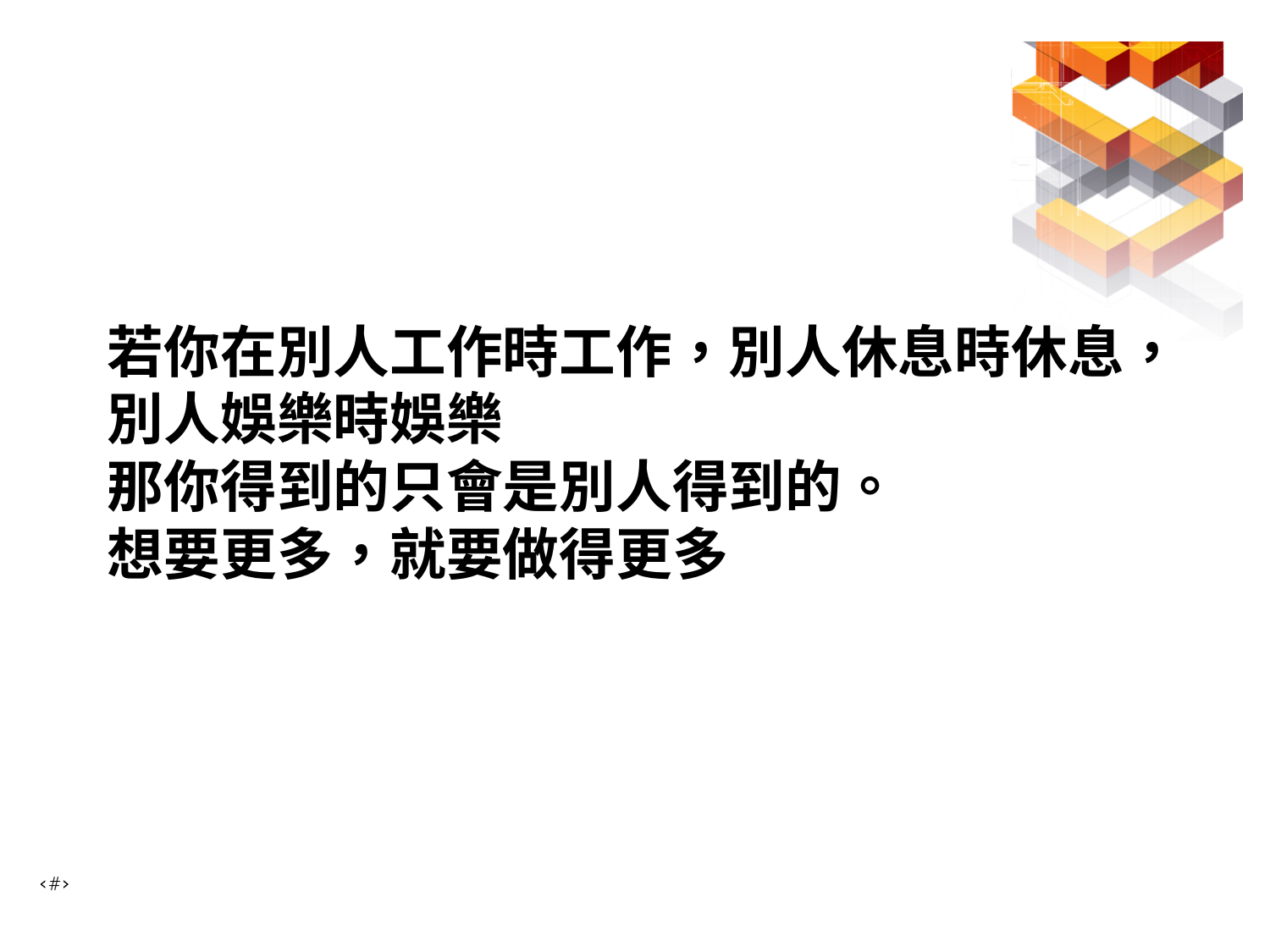

若你在別人工作時工作，別人休息時休息，別人娛樂時娛樂
那你得到的只會是別人得到的。
想要更多，就要做得更多